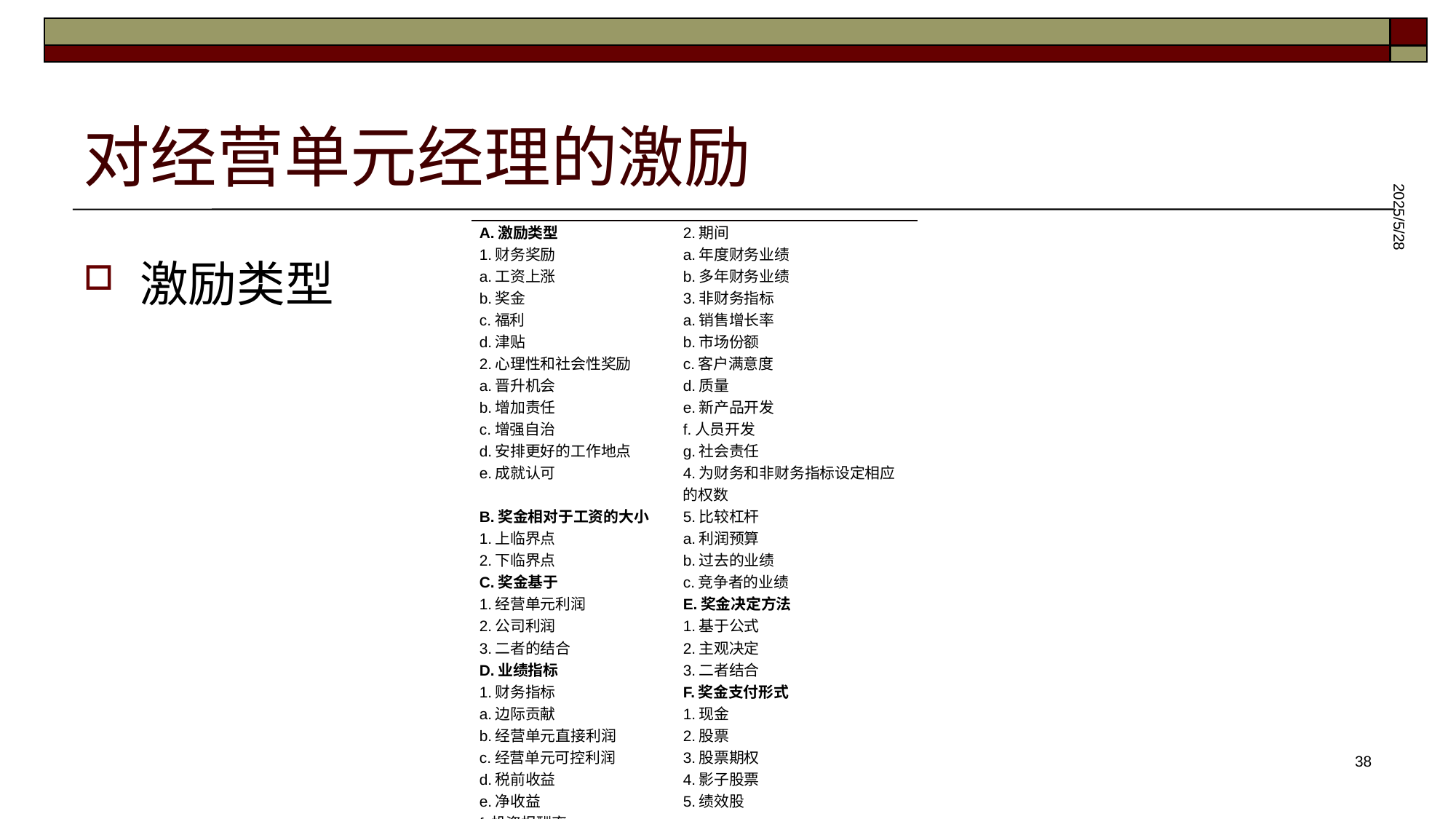

# 对经营单元经理的激励
2025/5/28
激励类型

| A.激励类型 | 2.期间 |
| --- | --- |
| 1.财务奖励 | a.年度财务业绩 |
| a.工资上涨 | b.多年财务业绩 |
| b.奖金 | 3.非财务指标 |
| c.福利 | a.销售增长率 |
| d.津贴 | b.市场份额 |
| 2.心理性和社会性奖励 | c.客户满意度 |
| a.晋升机会 | d.质量 |
| b.增加责任 | e.新产品开发 |
| c.增强自治 | f.人员开发 |
| d.安排更好的工作地点 | g.社会责任 |
| e.成就认可 | 4.为财务和非财务指标设定相应的权数 |
| B.奖金相对于工资的大小 | 5.比较杠杆 |
| 1.上临界点 | a.利润预算 |
| 2.下临界点 | b.过去的业绩 |
| C.奖金基于 | c.竞争者的业绩 |
| 1.经营单元利润 | E.奖金决定方法 |
| 2.公司利润 | 1.基于公式 |
| 3.二者的结合 | 2.主观决定 |
| D.业绩指标 | 3.二者结合 |
| 1.财务指标 | F.奖金支付形式 |
| a.边际贡献 | 1.现金 |
| b.经营单元直接利润 | 2.股票 |
| c.经营单元可控利润 | 3.股票期权 |
| d.税前收益 | 4.影子股票 |
| e.净收益 | 5.绩效股 |
| f.投资报酬率 |  |
| g.经济增加值 |  |
38